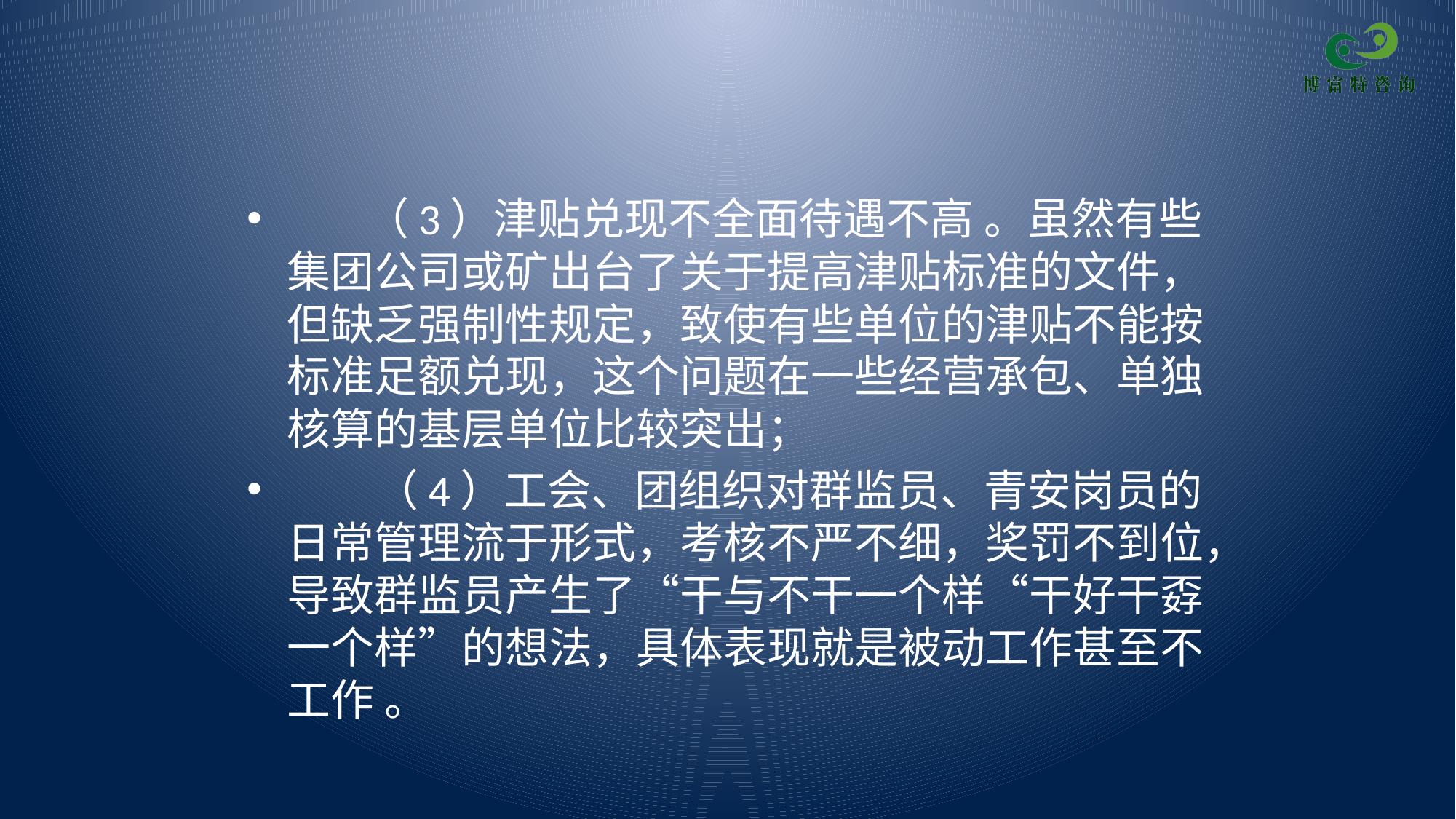

#
       （3）津贴兑现不全面待遇不高 。虽然有些集团公司或矿出台了关于提高津贴标准的文件，但缺乏强制性规定，致使有些单位的津贴不能按标准足额兑现，这个问题在一些经营承包、单独核算的基层单位比较突出；
        （4）工会、团组织对群监员、青安岗员的日常管理流于形式，考核不严不细，奖罚不到位，导致群监员产生了“干与不干一个样“干好干孬一个样”的想法，具体表现就是被动工作甚至不工作 。